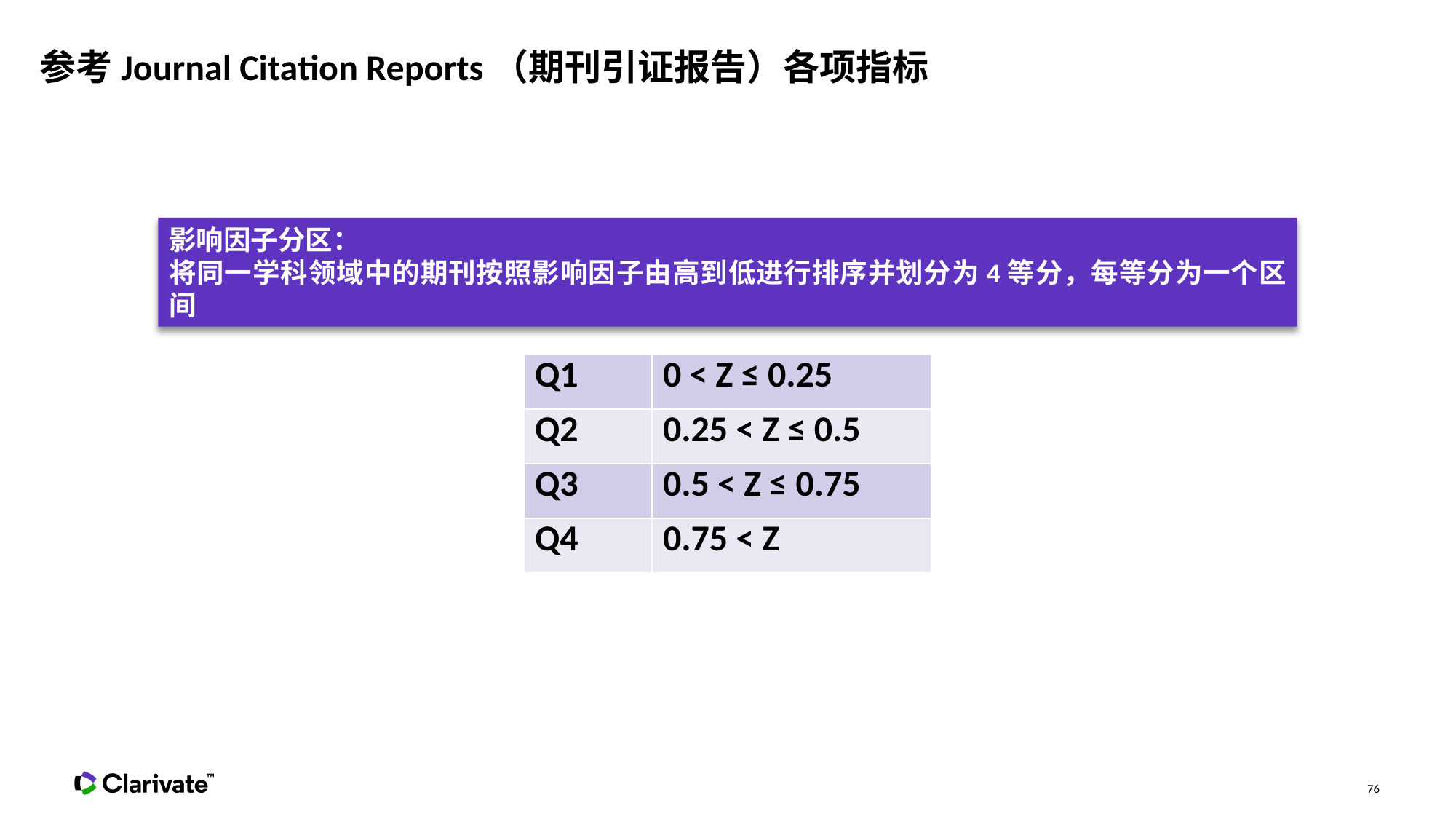

参考Journal Citation Reports（期刊引证报告）各项指标

影响因子分区：
将同一学科领域中的期刊按照影响因子由高到低进行排序并划分为4等分，每等分为一个区间

| Q1 | 0 < Z ≤ 0.25 |
| --- | --- |
| Q2 | 0.25 < Z ≤ 0.5 |
| Q3 | 0.5 < Z ≤ 0.75 |
| Q4 | 0.75 < Z |
76